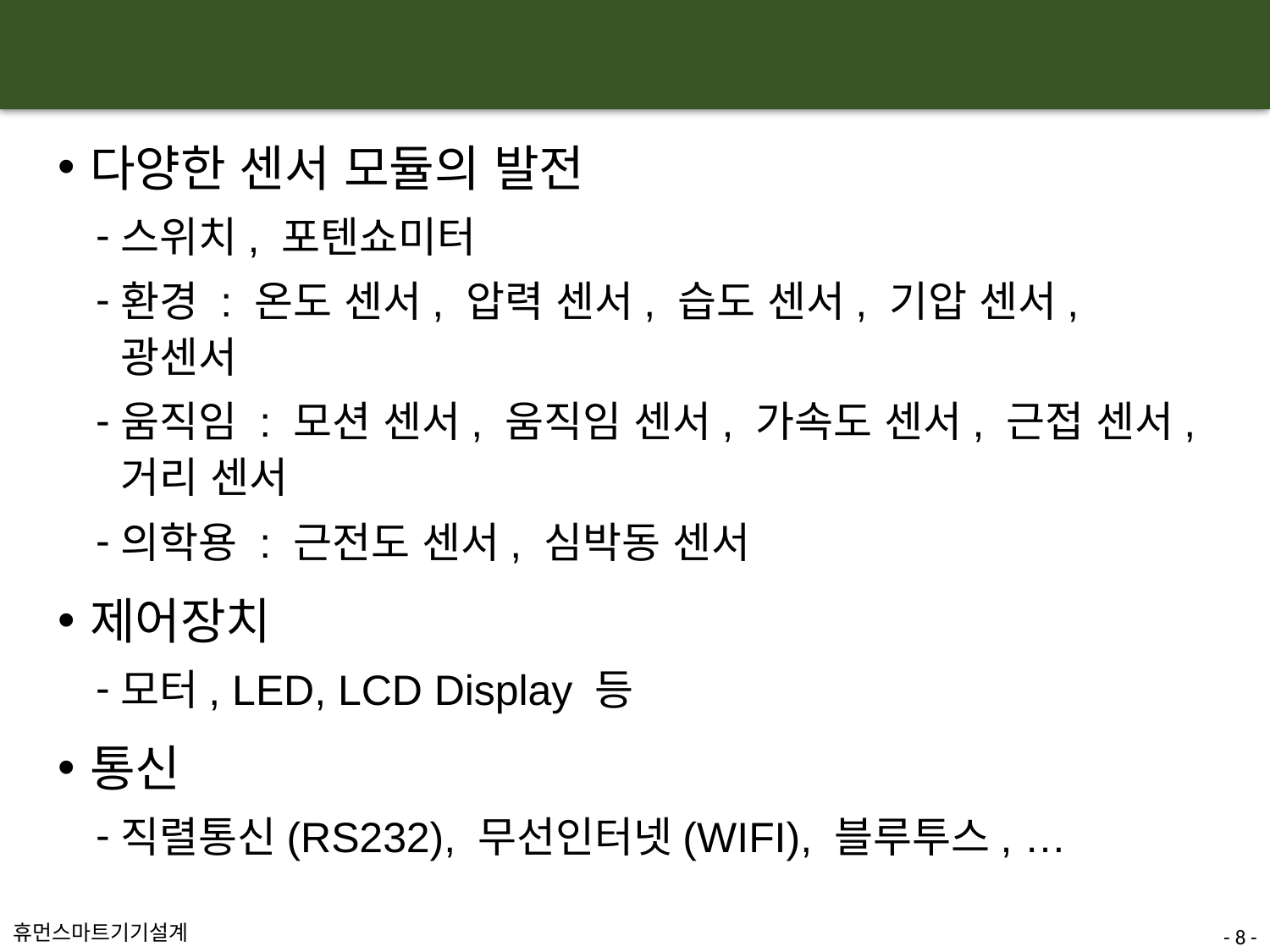

#
다양한 센서 모듈의 발전
스위치, 포텐쇼미터
환경 : 온도 센서, 압력 센서, 습도 센서, 기압 센서, 광센서
움직임 : 모션 센서, 움직임 센서, 가속도 센서, 근접 센서, 거리 센서
의학용 : 근전도 센서, 심박동 센서
제어장치
모터, LED, LCD Display 등
통신
직렬통신(RS232), 무선인터넷(WIFI), 블루투스, …
- 8 -